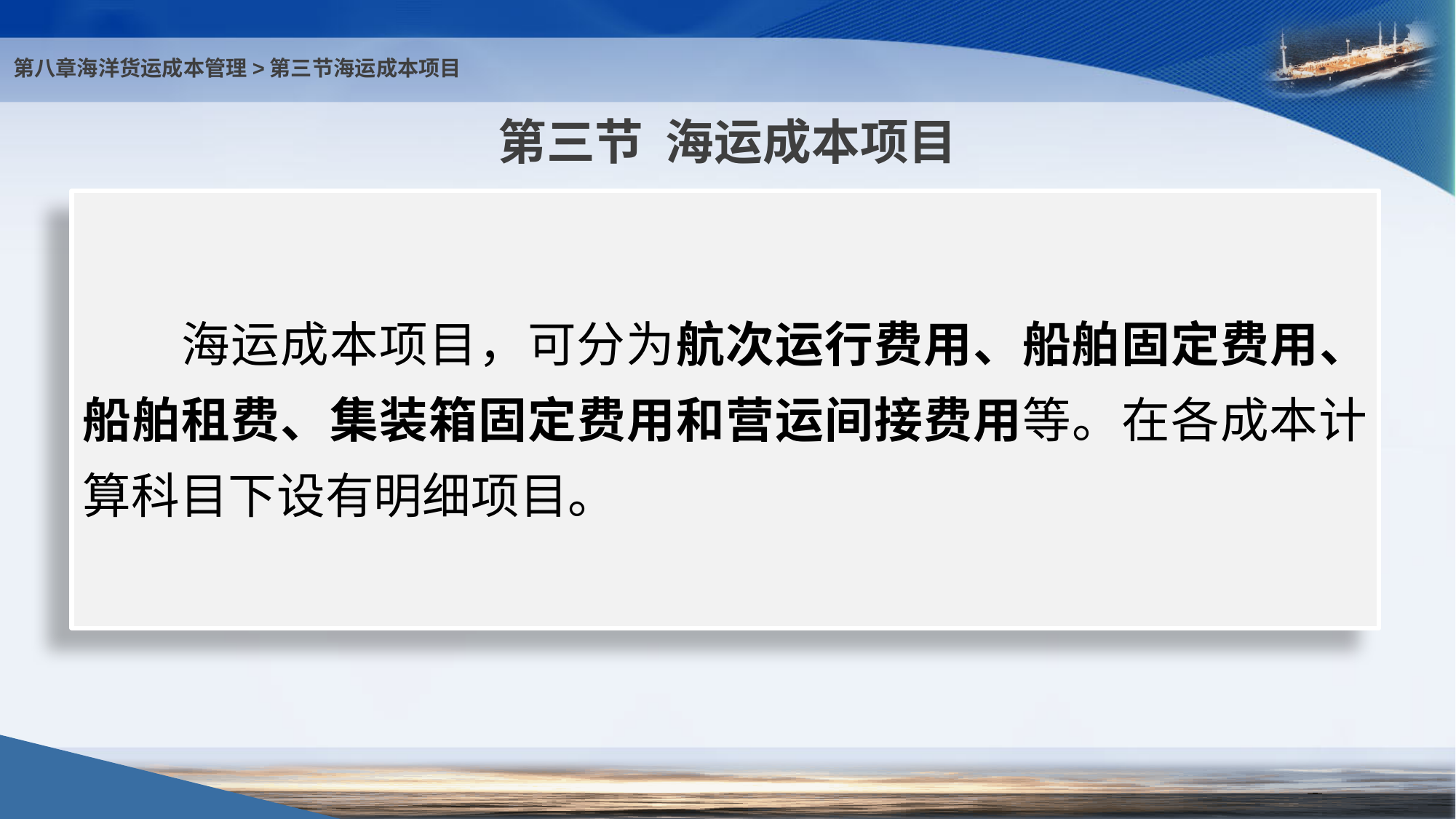

第八章海洋货运成本管理>第三节海运成本项目
# 第三节  海运成本项目
海运成本项目，可分为航次运行费用、船舶固定费用、船舶租费、集装箱固定费用和营运间接费用等。在各成本计算科目下设有明细项目。